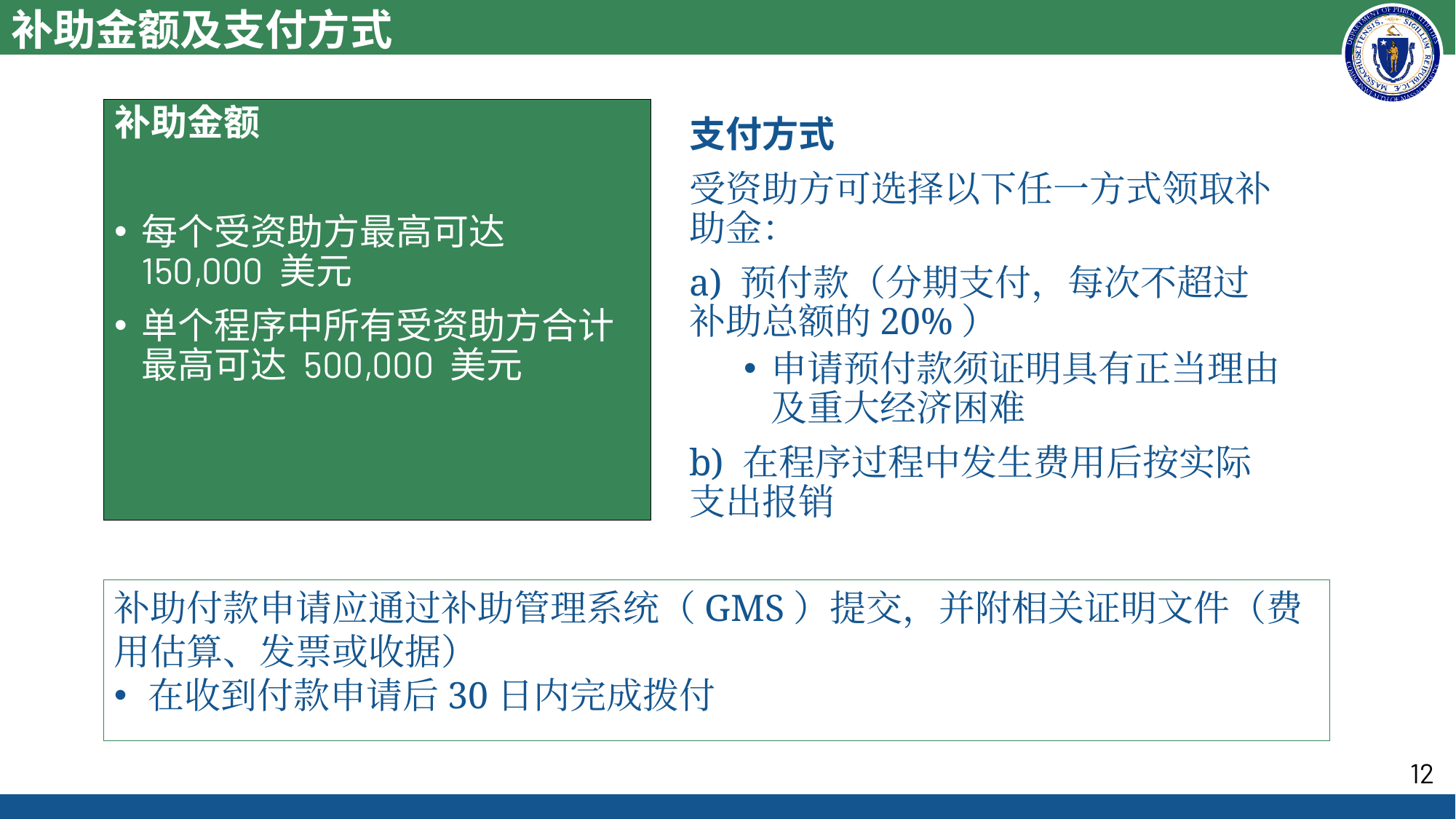

# 补助金额及支付方式
补助金额

每个受资助方最高可达 150,000 美元
单个程序中所有受资助方合计最高可达 500,000 美元
支付方式
受资助方可选择以下任一方式领取补助金：
a) 预付款（分期支付，每次不超过补助总额的20%）
申请预付款须证明具有正当理由及重大经济困难
b) 在程序过程中发生费用后按实际支出报销
补助付款申请应通过补助管理系统（GMS）提交，并附相关证明文件（费用估算、发票或收据）
在收到付款申请后30日内完成拨付

12